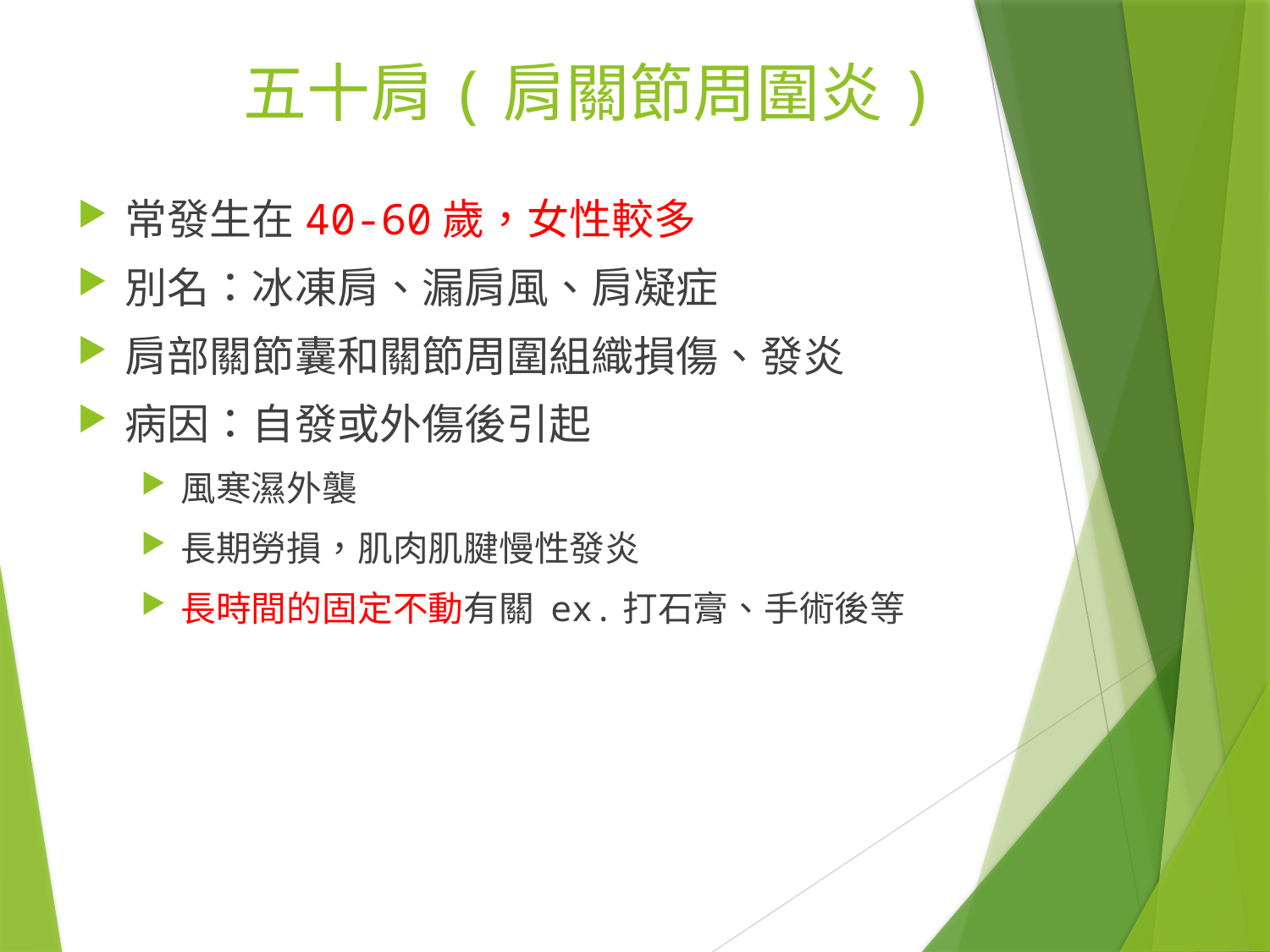

# 五十肩(肩關節周圍炎)
常發生在40-60歲，女性較多
別名：冰凍肩、漏肩風、肩凝症
肩部關節囊和關節周圍組織損傷、發炎
病因：自發或外傷後引起
風寒濕外襲
長期勞損，肌肉肌腱慢性發炎
長時間的固定不動有關 ex.打石膏、手術後等